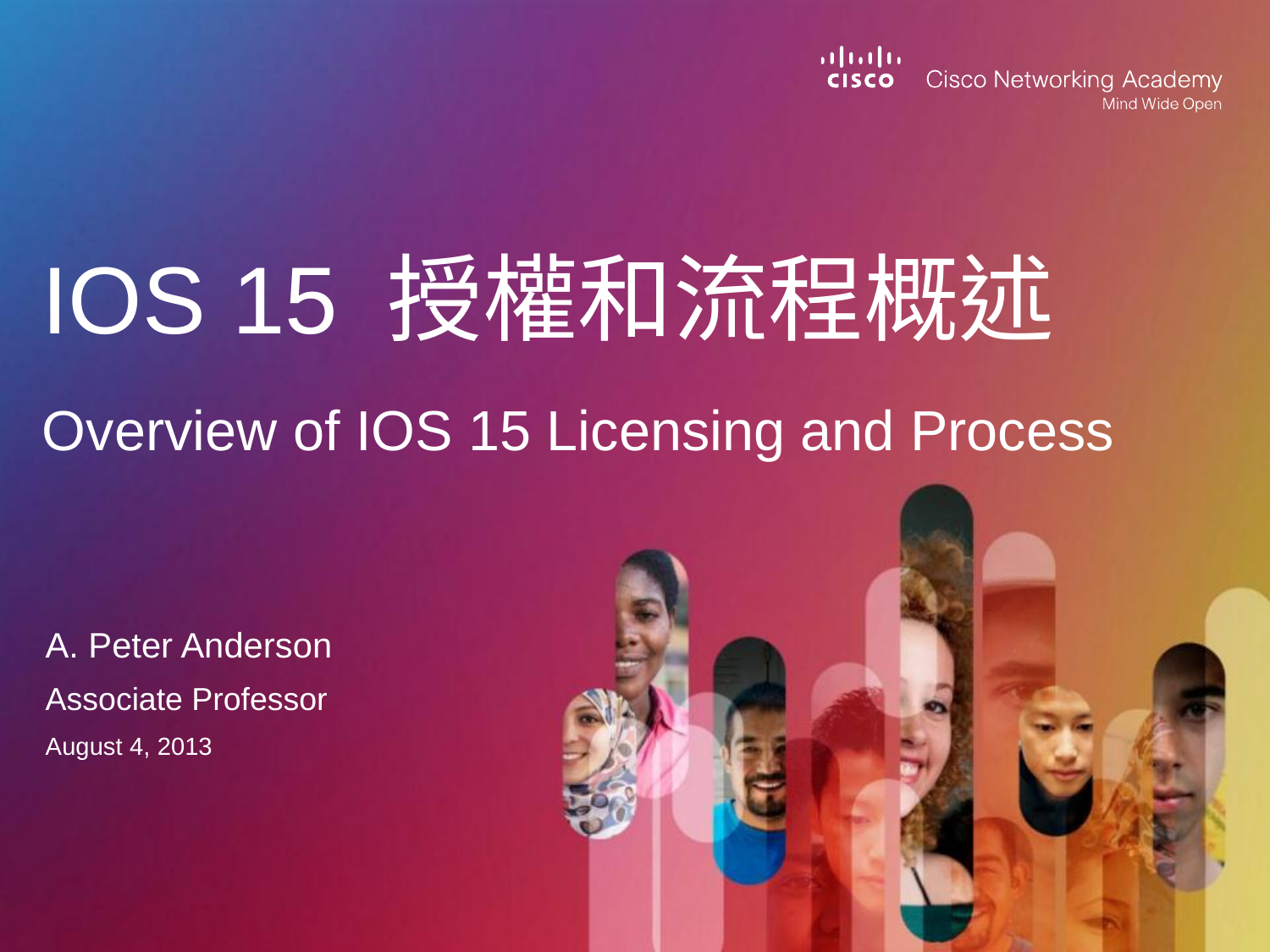

# IOS 15 授權和流程概述 Overview of IOS 15 Licensing and Process
A. Peter Anderson
Associate Professor
August 4, 2013